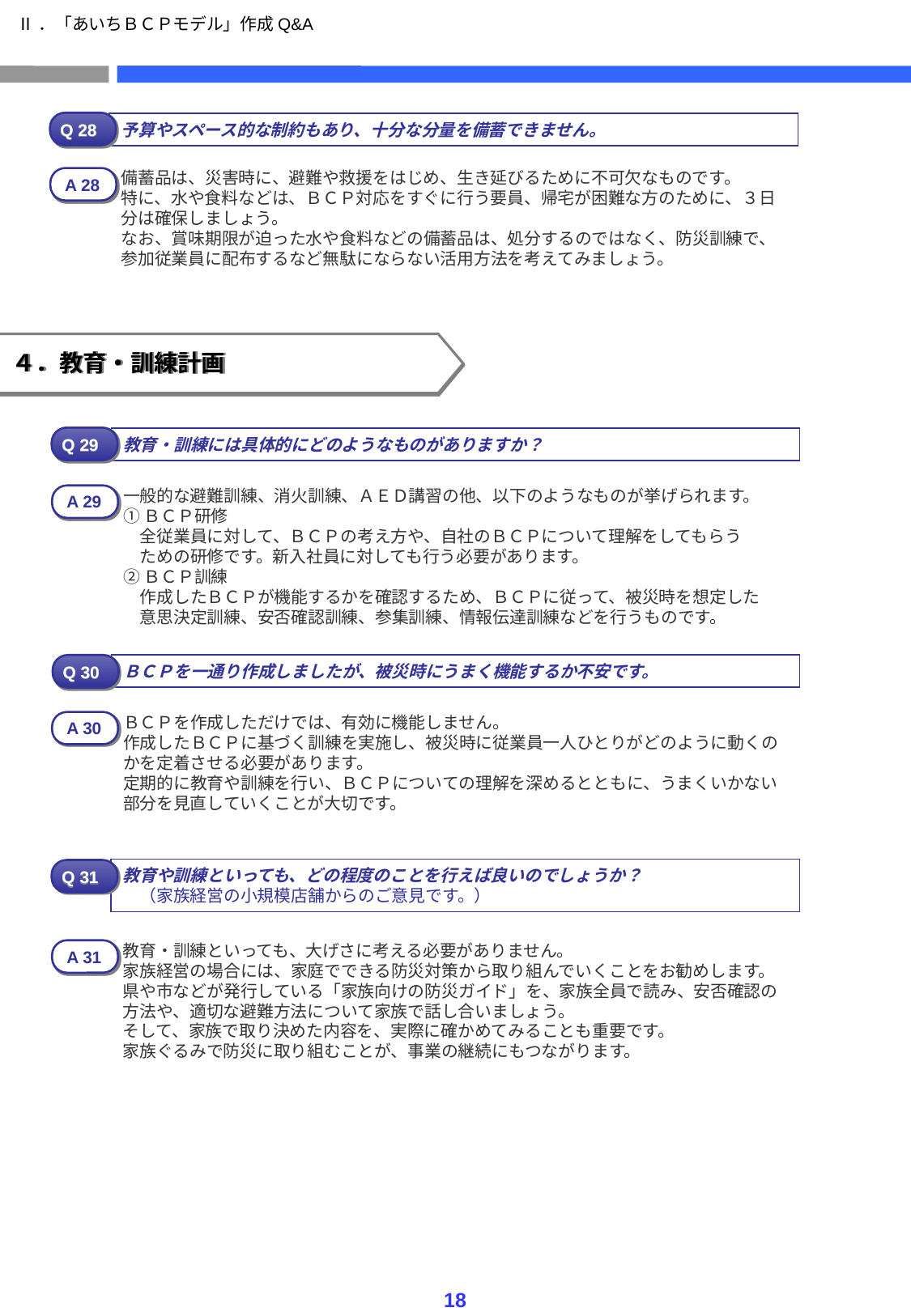

Ⅱ．「あいちＢＣＰモデル」作成Q&A

Q 28
予算やスペース的な制約もあり、十分な分量を備蓄できません。
備蓄品は、災害時に、避難や救援をはじめ、生き延びるために不可欠なものです。
特に、水や食料などは、ＢＣＰ対応をすぐに行う要員、帰宅が困難な方のために、３日分は確保しましょう。
なお、賞味期限が迫った水や食料などの備蓄品は、処分するのではなく、防災訓練で、参加従業員に配布するなど無駄にならない活用方法を考えてみましょう。
A 28

４．教育・訓練計画

Q 29
教育・訓練には具体的にどのようなものがありますか？
一般的な避難訓練、消火訓練、ＡＥＤ講習の他、以下のようなものが挙げられます。
①ＢＣＰ研修
　全従業員に対して、ＢＣＰの考え方や、自社のＢＣＰについて理解をしてもらう
　ための研修です。新入社員に対しても行う必要があります。
②ＢＣＰ訓練
　作成したＢＣＰが機能するかを確認するため、ＢＣＰに従って、被災時を想定した
　意思決定訓練、安否確認訓練、参集訓練、情報伝達訓練などを行うものです。
A 29

ＢＣＰを一通り作成しましたが、被災時にうまく機能するか不安です。

Q 30
ＢＣＰを作成しただけでは、有効に機能しません。
作成したＢＣＰに基づく訓練を実施し、被災時に従業員一人ひとりがどのように動くのかを定着させる必要があります。
定期的に教育や訓練を行い、ＢＣＰについての理解を深めるとともに、うまくいかない部分を見直していくことが大切です。
A 30

教育や訓練といっても、どの程度のことを行えば良いのでしょうか？
　（家族経営の小規模店舗からのご意見です。）

Q 31
教育・訓練といっても、大げさに考える必要がありません。
家族経営の場合には、家庭でできる防災対策から取り組んでいくことをお勧めします。県や市などが発行している「家族向けの防災ガイド」を、家族全員で読み、安否確認の方法や、適切な避難方法について家族で話し合いましょう。
そして、家族で取り決めた内容を、実際に確かめてみることも重要です。
家族ぐるみで防災に取り組むことが、事業の継続にもつながります。
A 31

18